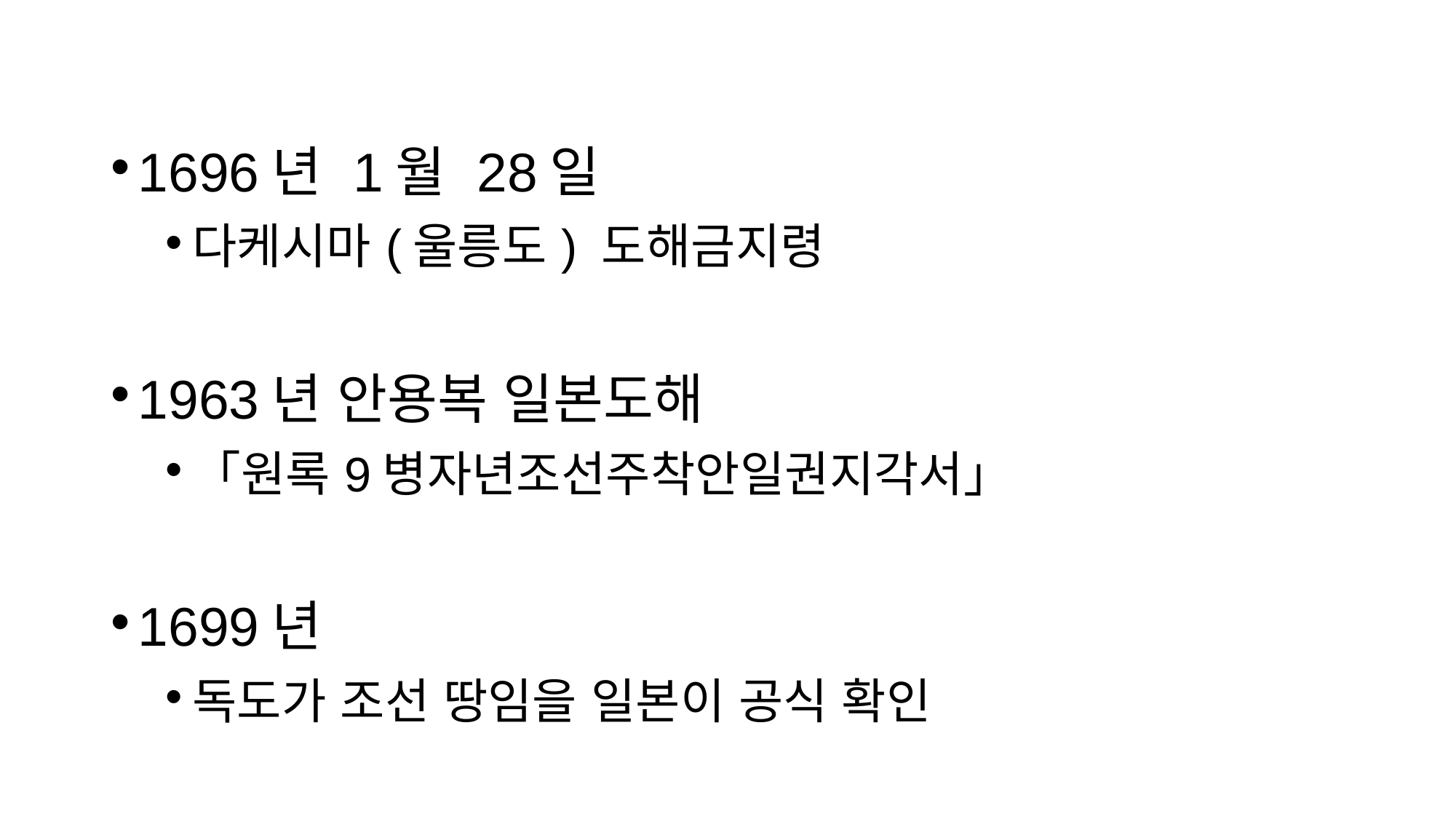

1696년 1월 28일
다케시마(울릉도) 도해금지령

1963년 안용복 일본도해
「원록9병자년조선주착안일권지각서」

1699년
독도가 조선 땅임을 일본이 공식 확인